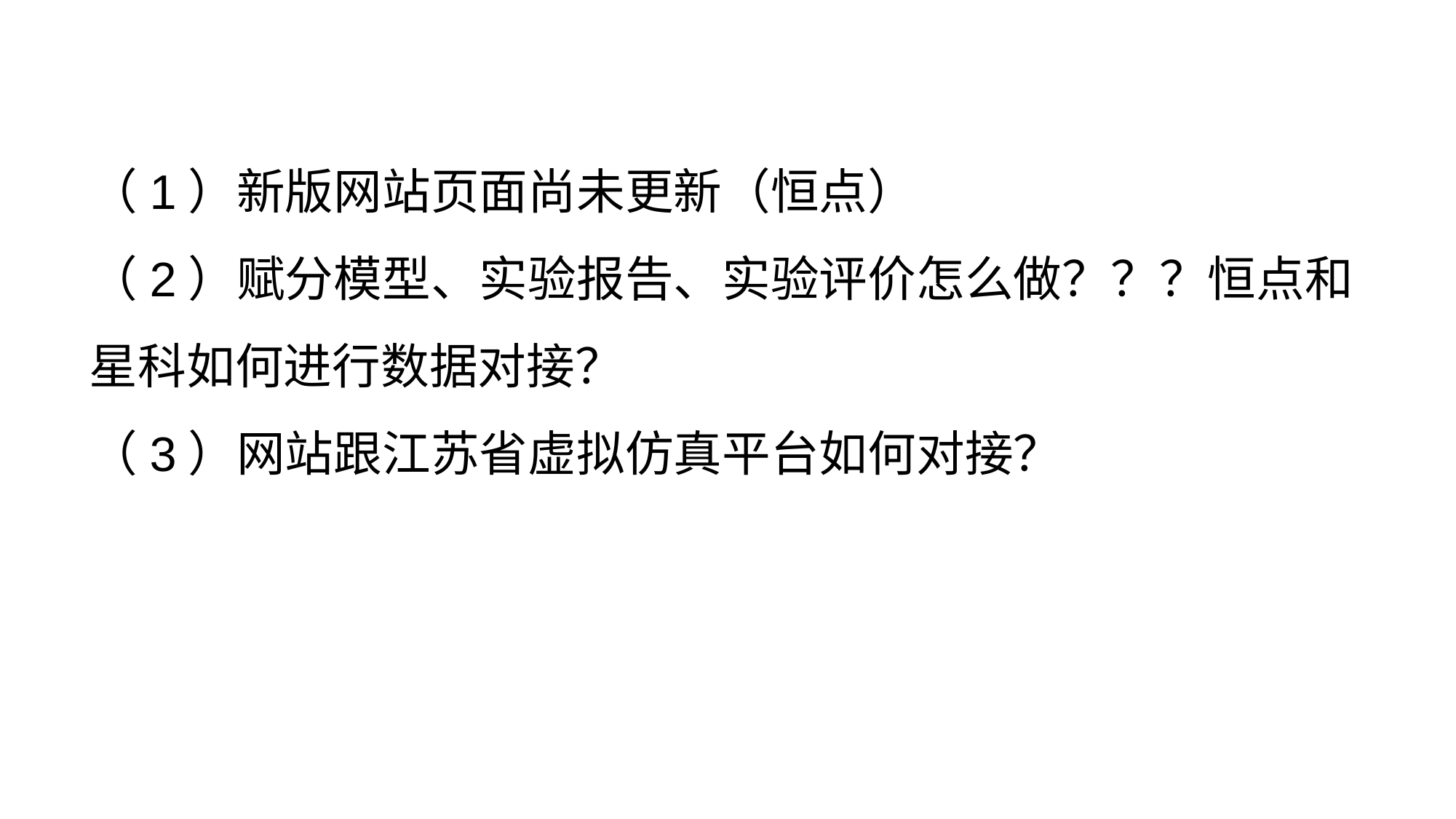

（1）新版网站页面尚未更新（恒点）
（2）赋分模型、实验报告、实验评价怎么做？？？恒点和星科如何进行数据对接？
（3）网站跟江苏省虚拟仿真平台如何对接？